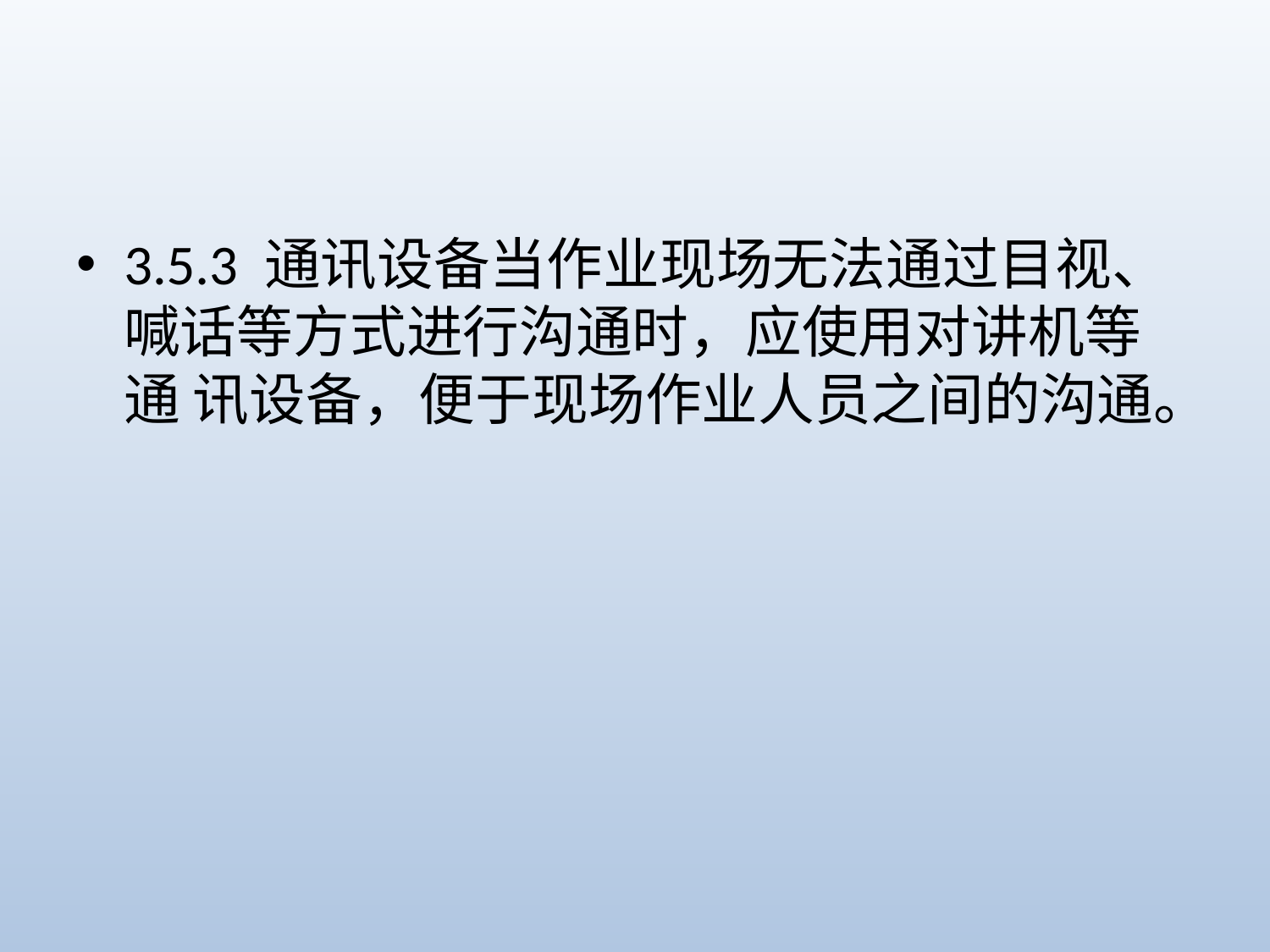

#
3.5.3 通讯设备当作业现场无法通过目视、喊话等方式进行沟通时，应使用对讲机等通 讯设备，便于现场作业人员之间的沟通。